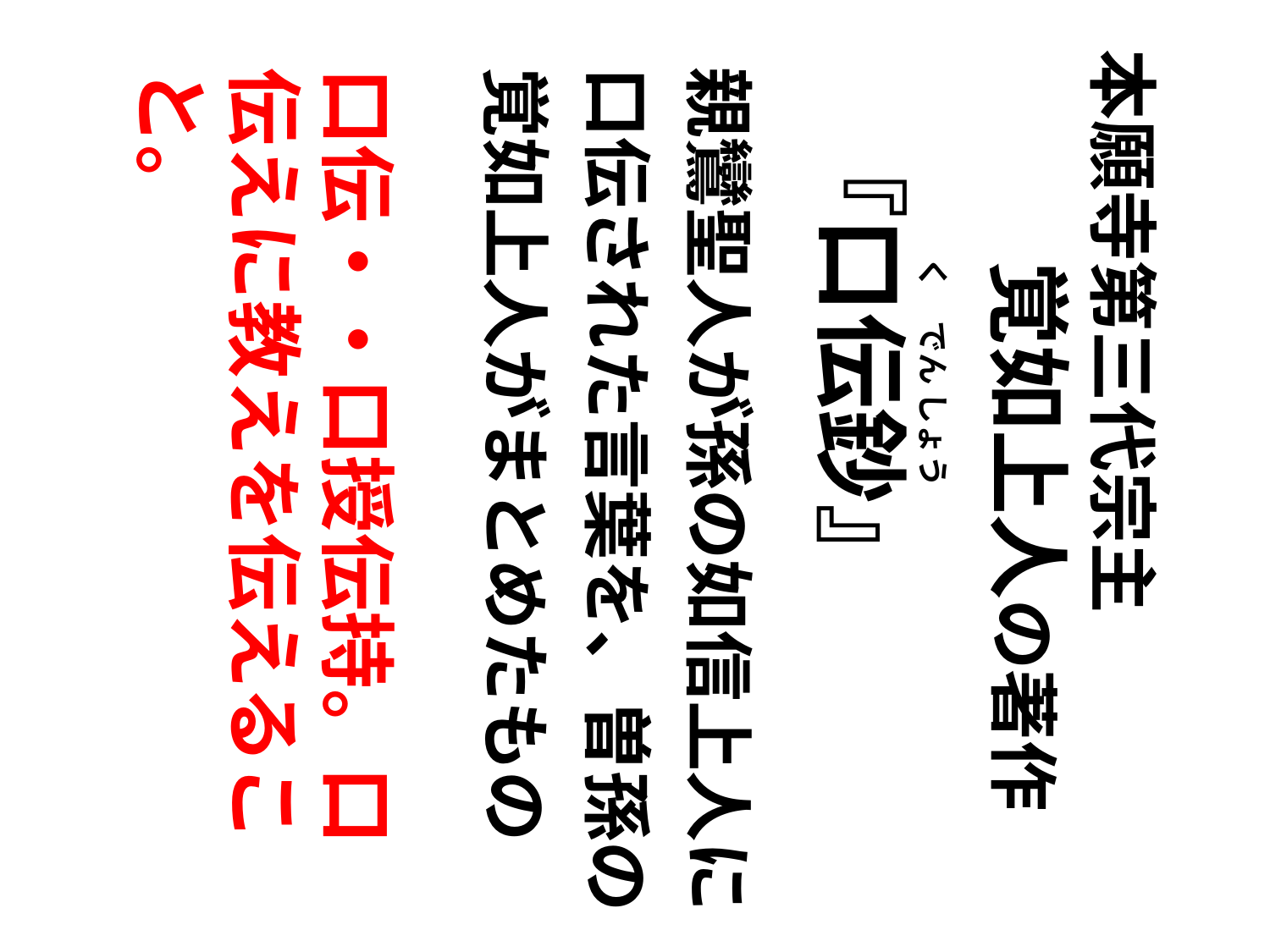

本願寺第三代宗主
　　　覚如上人の著作
親鸞聖人が孫の如信上人に口伝された言葉を、曽孫の覚如上人がまとめたもの
口伝・・口授伝持。口伝えに教えを伝えること。

『口伝鈔』
く　でん しょう